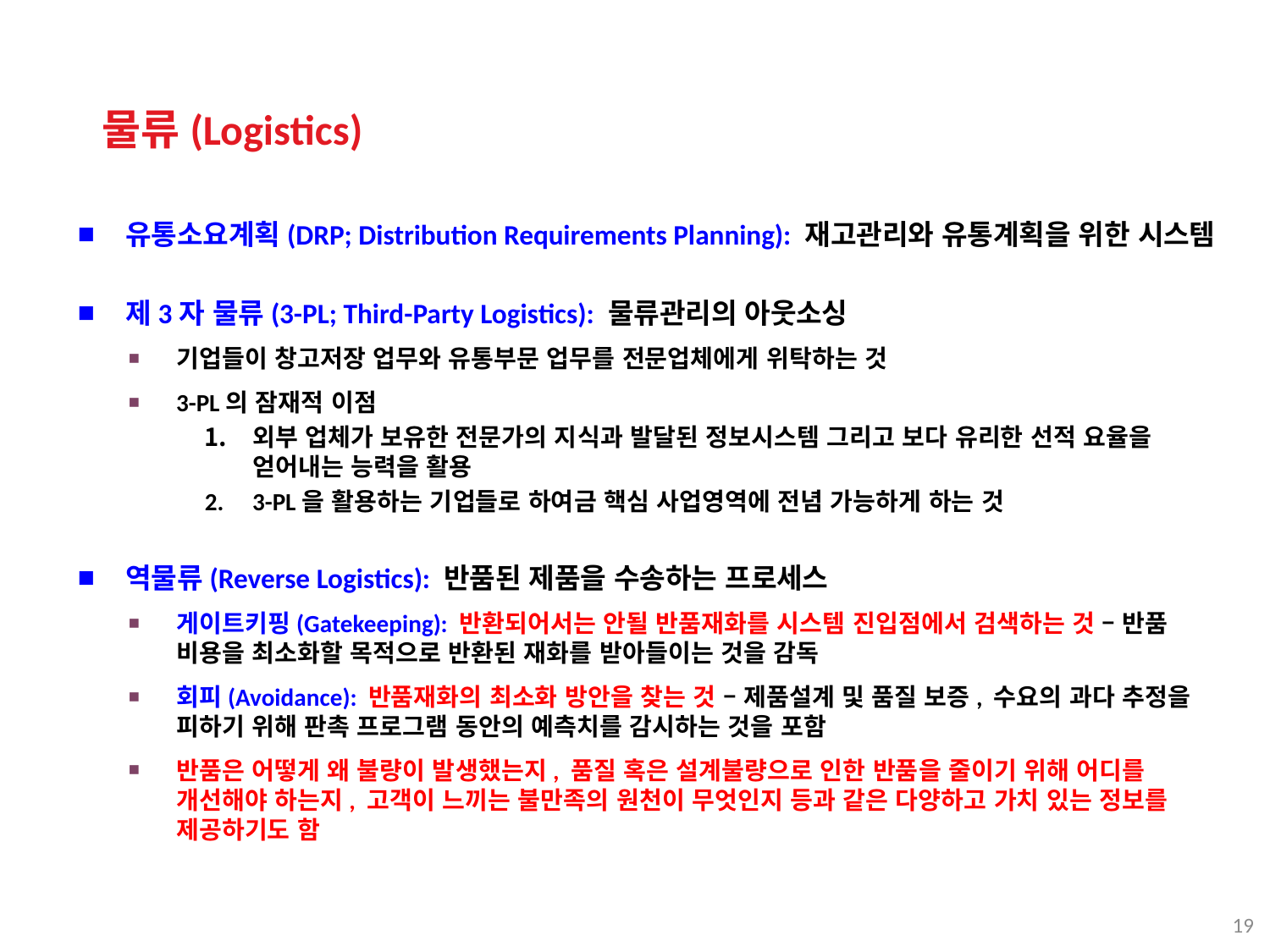

물류(Logistics)
유통소요계획(DRP; Distribution Requirements Planning): 재고관리와 유통계획을 위한 시스템

제3자 물류(3-PL; Third-Party Logistics): 물류관리의 아웃소싱
기업들이 창고저장 업무와 유통부문 업무를 전문업체에게 위탁하는 것
3-PL의 잠재적 이점
외부 업체가 보유한 전문가의 지식과 발달된 정보시스템 그리고 보다 유리한 선적 요율을 얻어내는 능력을 활용
3-PL을 활용하는 기업들로 하여금 핵심 사업영역에 전념 가능하게 하는 것

역물류(Reverse Logistics): 반품된 제품을 수송하는 프로세스
게이트키핑(Gatekeeping): 반환되어서는 안될 반품재화를 시스템 진입점에서 검색하는 것 – 반품 비용을 최소화할 목적으로 반환된 재화를 받아들이는 것을 감독
회피(Avoidance): 반품재화의 최소화 방안을 찾는 것 – 제품설계 및 품질 보증, 수요의 과다 추정을 피하기 위해 판촉 프로그램 동안의 예측치를 감시하는 것을 포함
반품은 어떻게 왜 불량이 발생했는지, 품질 혹은 설계불량으로 인한 반품을 줄이기 위해 어디를 개선해야 하는지, 고객이 느끼는 불만족의 원천이 무엇인지 등과 같은 다양하고 가치 있는 정보를 제공하기도 함

19